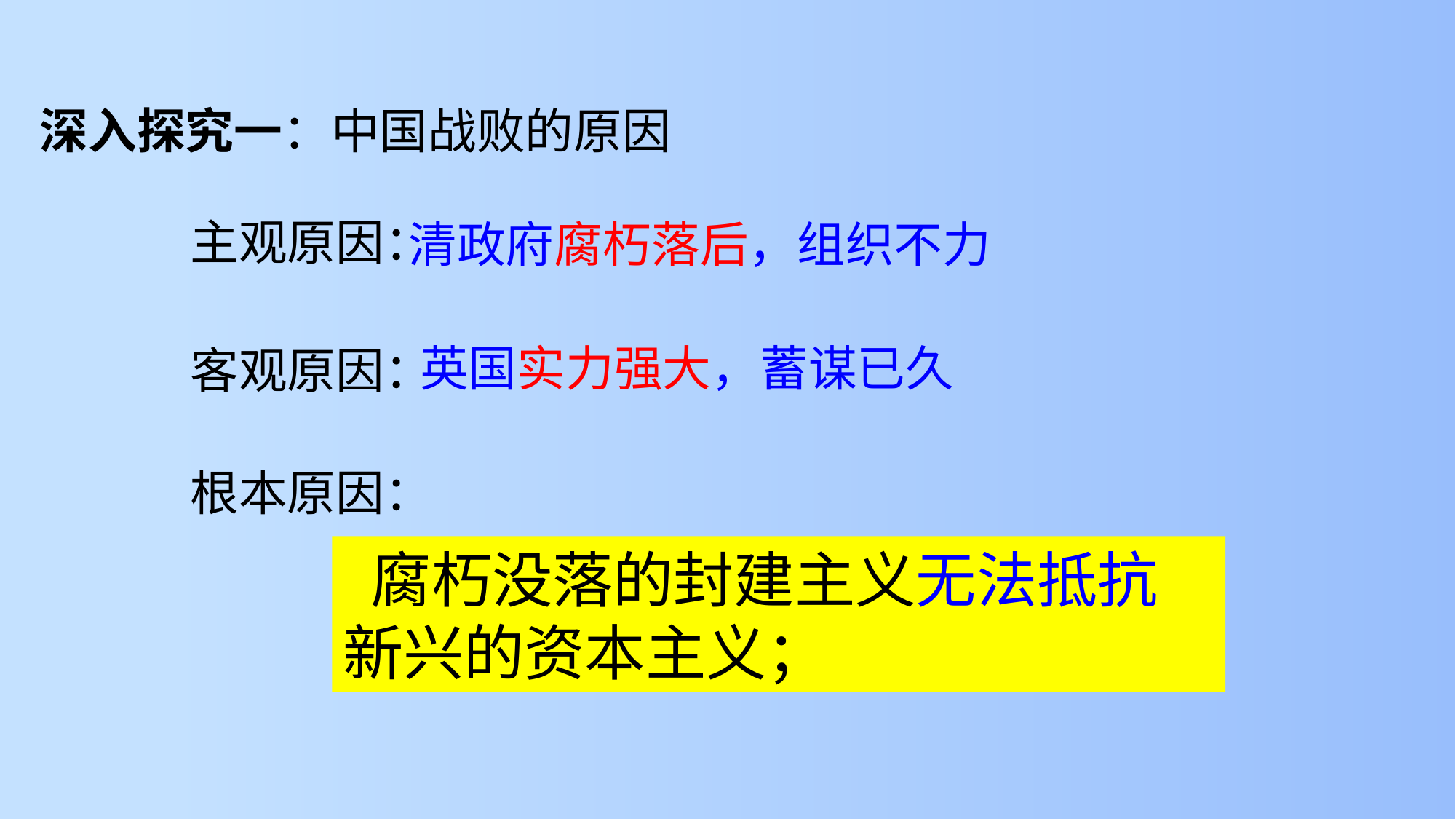

深入探究一：中国战败的原因
主观原因：
清政府腐朽落后，组织不力
英国实力强大，蓄谋已久
客观原因：
根本原因：
 腐朽没落的封建主义无法抵抗新兴的资本主义；